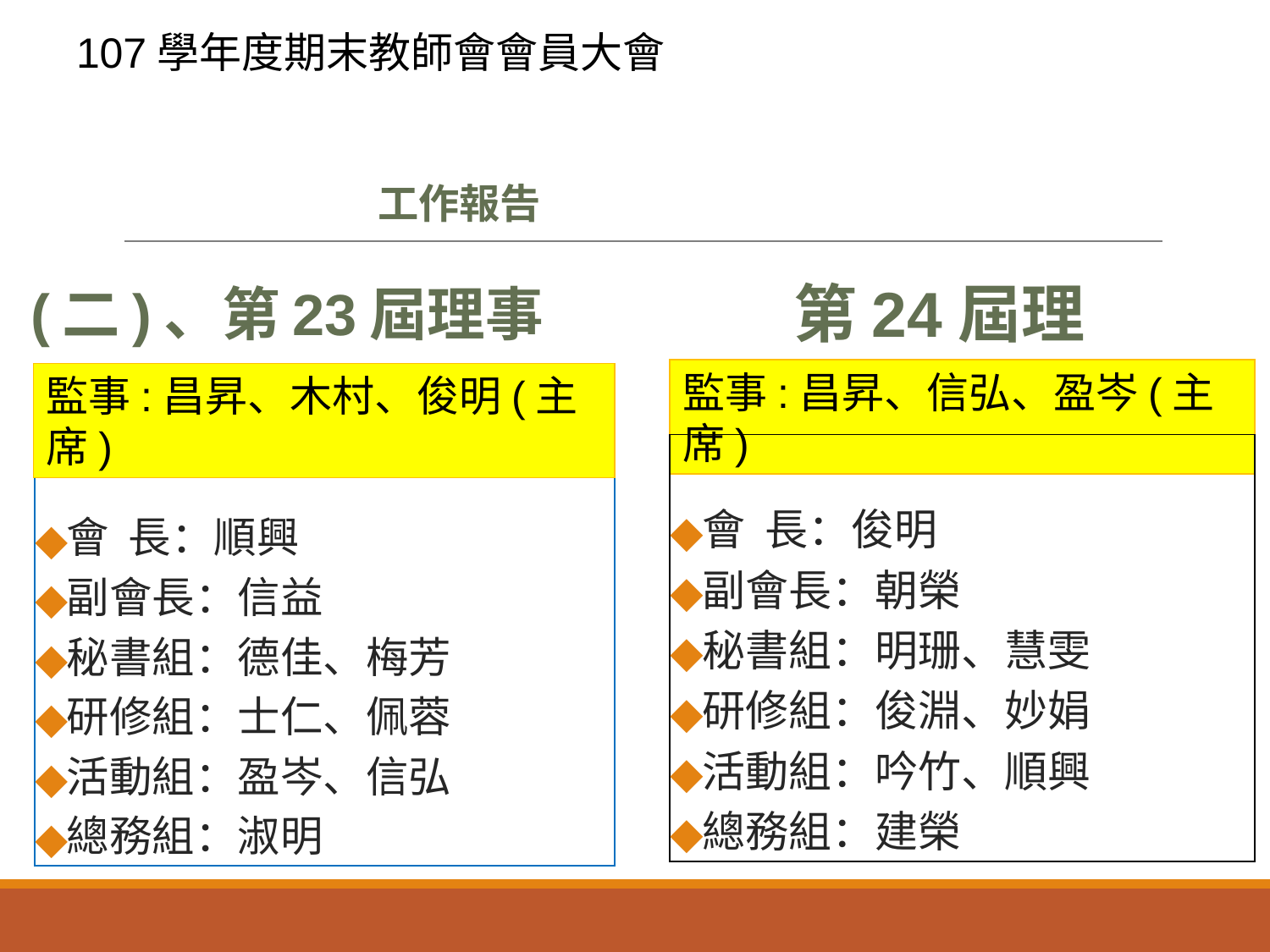

107學年度期末教師會會員大會
# 工作報告
(二)、第23屆理事
第24屆理事
監事:昌昇、信弘、盈岑(主席)
監事:昌昇、木村、俊明(主席)

會  長：俊明
副會長：朝榮
秘書組：明珊、慧雯
研修組：俊淵、妙娟
活動組：吟竹、順興
總務組：建榮

會  長：順興
副會長：信益
秘書組：德佳、梅芳
研修組：士仁、佩蓉
活動組：盈岑、信弘
總務組：淑明